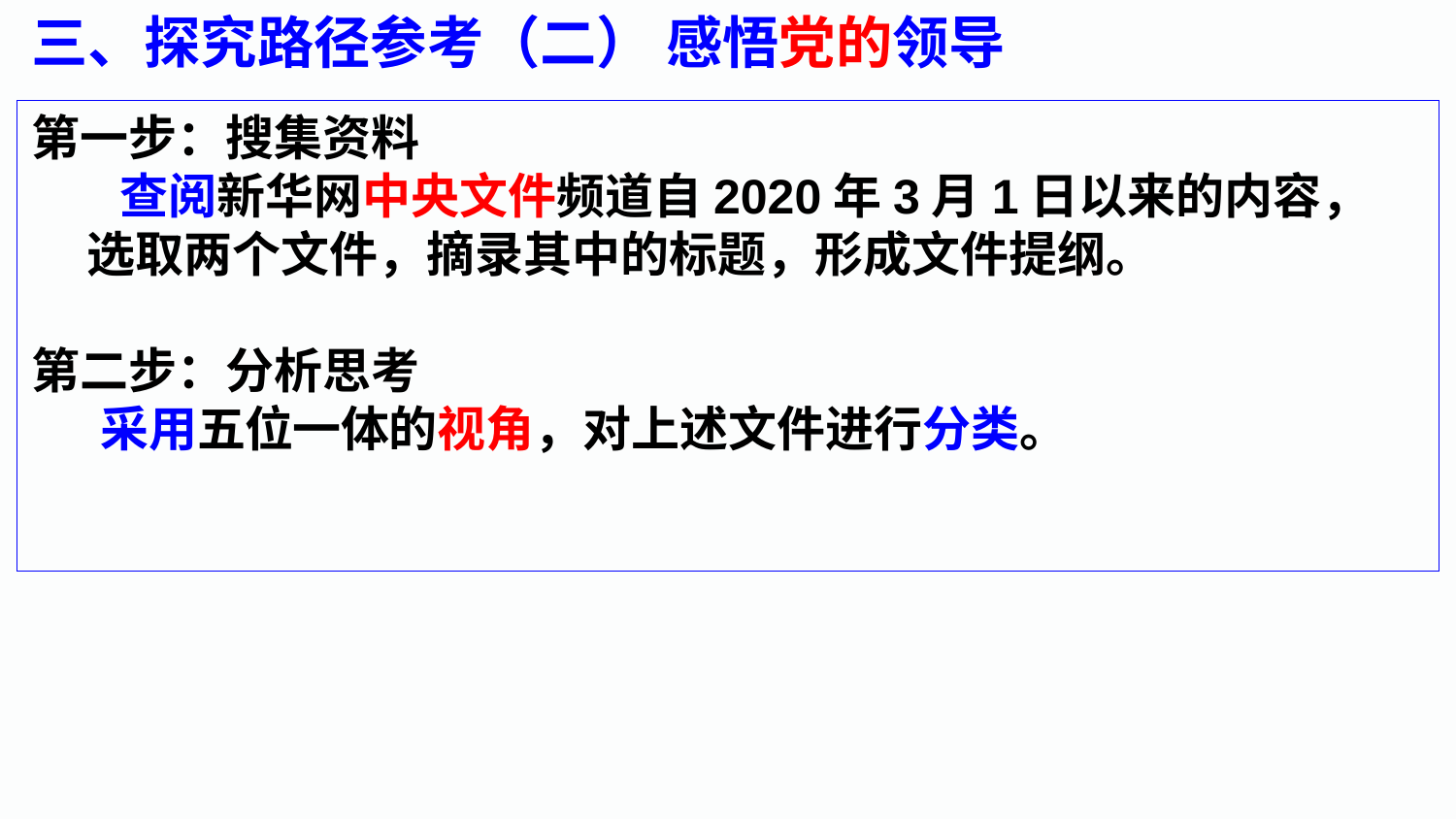

三、探究路径参考（二） 感悟党的领导
第一步：搜集资料
       查阅新华网中央文件频道自2020年3月1日以来的内容，
    选取两个文件，摘录其中的标题，形成文件提纲。

第二步：分析思考
　  采用五位一体的视角，对上述文件进行分类。